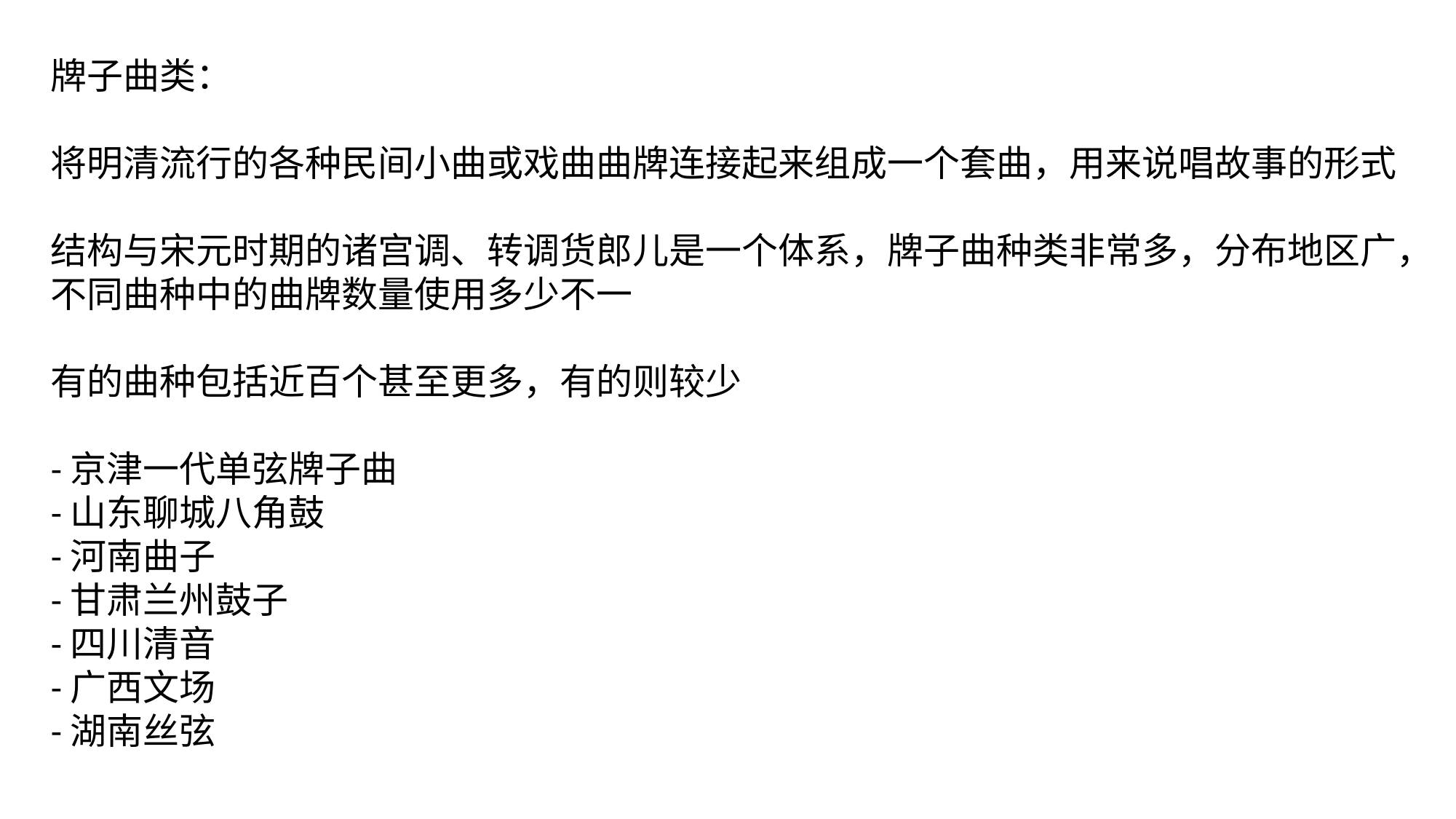

牌子曲类：

将明清流行的各种民间小曲或戏曲曲牌连接起来组成一个套曲，用来说唱故事的形式

结构与宋元时期的诸宫调、转调货郎儿是一个体系，牌子曲种类非常多，分布地区广，不同曲种中的曲牌数量使用多少不一

有的曲种包括近百个甚至更多，有的则较少

-京津一代单弦牌子曲
-山东聊城八角鼓
-河南曲子
-甘肃兰州鼓子
-四川清音
-广西文场
-湖南丝弦